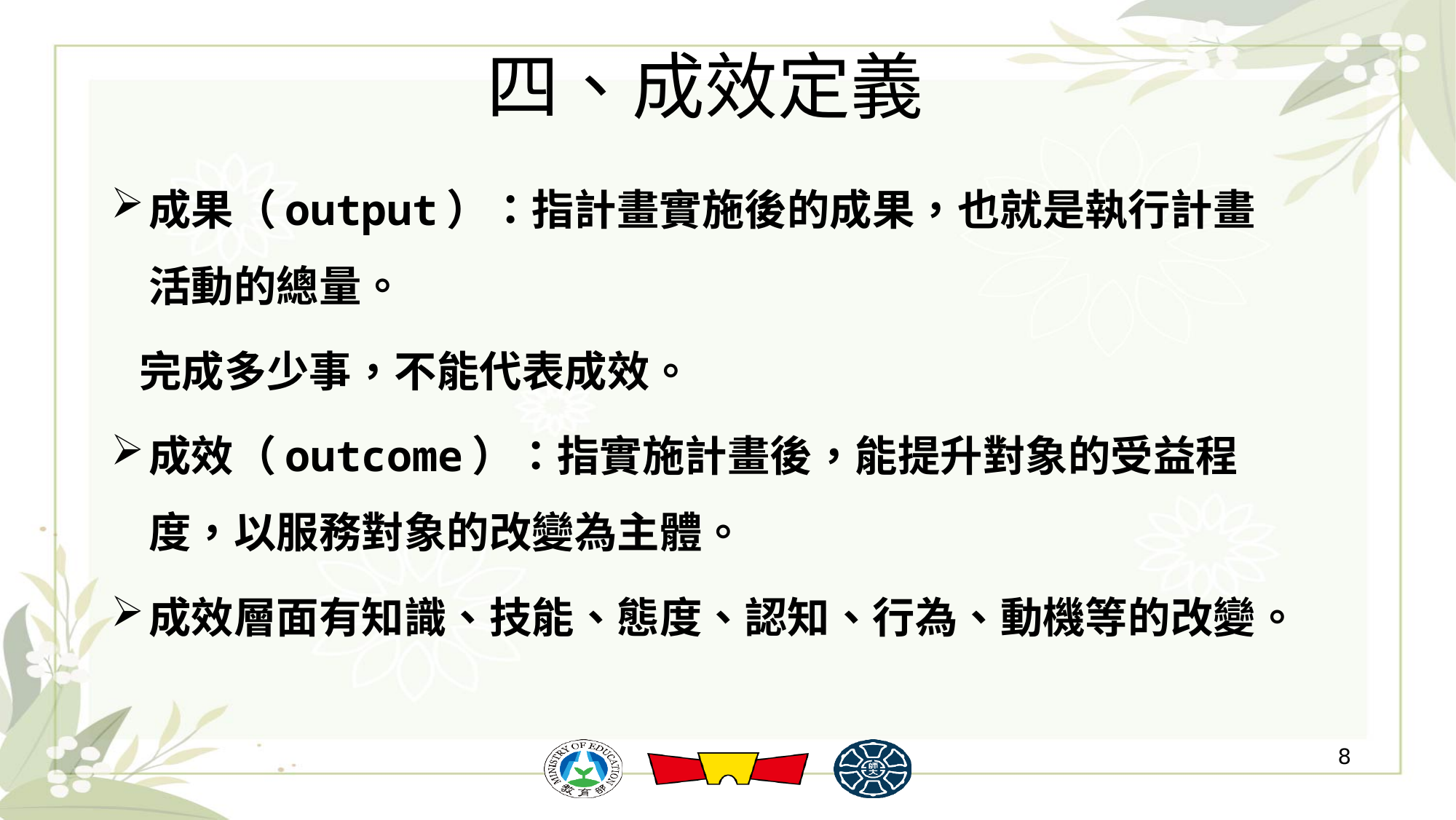

四、成效定義
成果（output）：指計畫實施後的成果，也就是執行計畫活動的總量。
  完成多少事，不能代表成效。
成效（outcome）：指實施計畫後，能提升對象的受益程度，以服務對象的改變為主體。
成效層面有知識、技能、態度、認知、行為、動機等的改變。

8